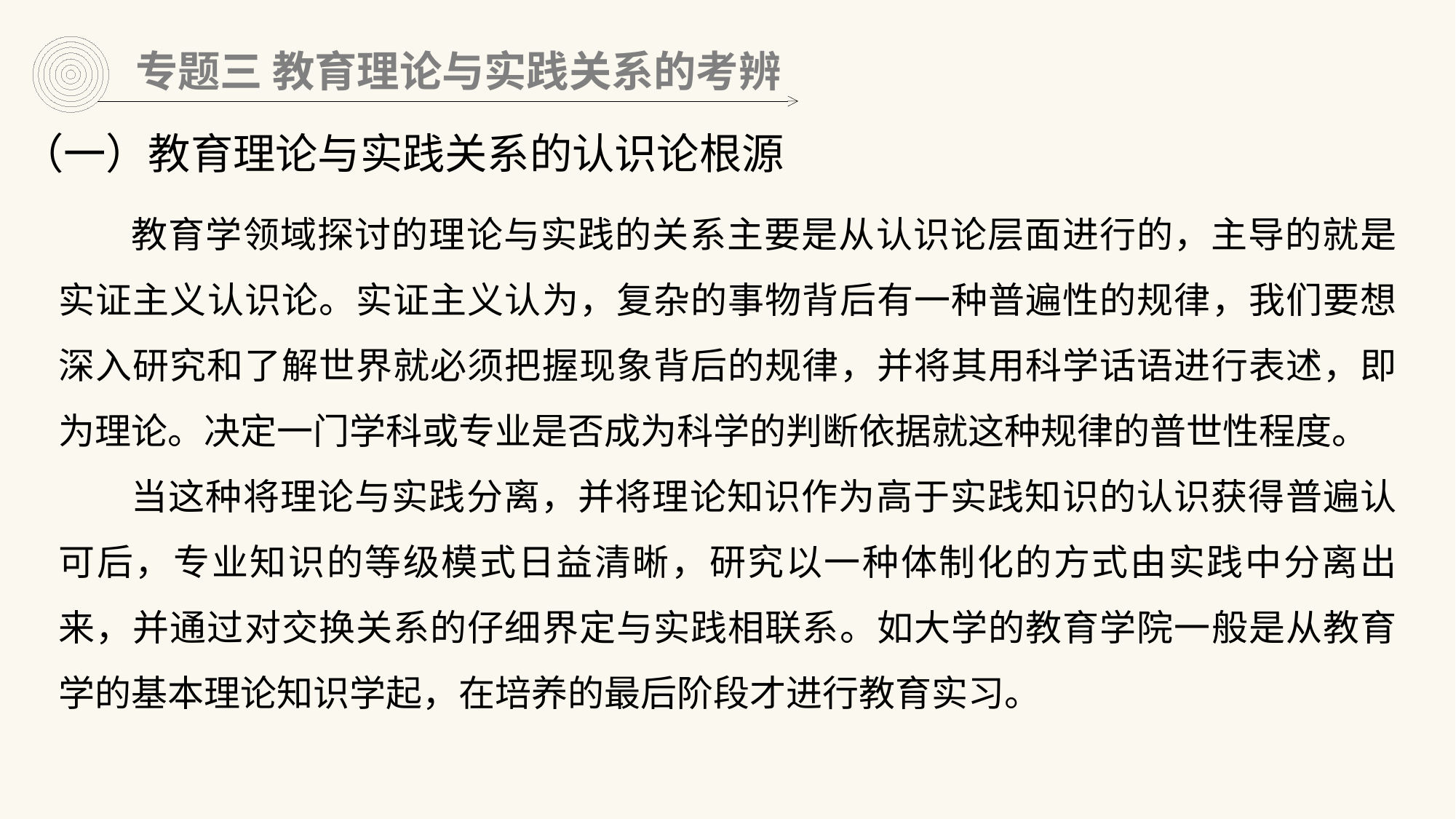

专题三 教育理论与实践关系的考辨
（一）教育理论与实践关系的认识论根源
教育学领域探讨的理论与实践的关系主要是从认识论层面进行的，主导的就是实证主义认识论。实证主义认为，复杂的事物背后有一种普遍性的规律，我们要想深入研究和了解世界就必须把握现象背后的规律，并将其用科学话语进行表述，即为理论。决定一门学科或专业是否成为科学的判断依据就这种规律的普世性程度。
当这种将理论与实践分离，并将理论知识作为高于实践知识的认识获得普遍认可后，专业知识的等级模式日益清晰，研究以一种体制化的方式由实践中分离出来，并通过对交换关系的仔细界定与实践相联系。如大学的教育学院一般是从教育学的基本理论知识学起，在培养的最后阶段才进行教育实习。